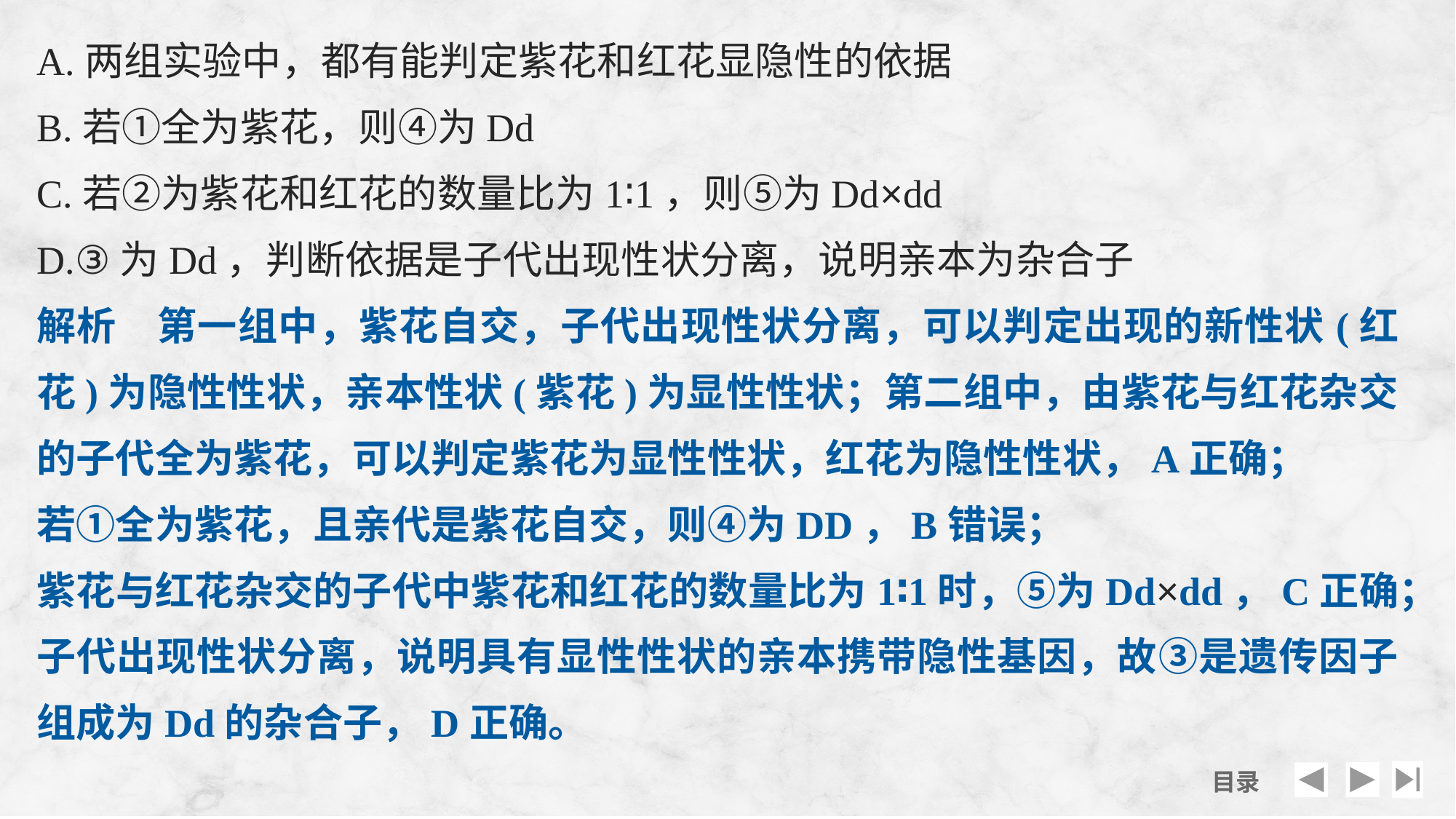

A.两组实验中，都有能判定紫花和红花显隐性的依据
B.若①全为紫花，则④为Dd
C.若②为紫花和红花的数量比为1∶1，则⑤为Dd×dd
D.③为Dd，判断依据是子代出现性状分离，说明亲本为杂合子
解析　第一组中，紫花自交，子代出现性状分离，可以判定出现的新性状(红花)为隐性性状，亲本性状(紫花)为显性性状；第二组中，由紫花与红花杂交的子代全为紫花，可以判定紫花为显性性状，红花为隐性性状，A正确；
若①全为紫花，且亲代是紫花自交，则④为DD，B错误；
紫花与红花杂交的子代中紫花和红花的数量比为1∶1时，⑤为Dd×dd，C正确；
子代出现性状分离，说明具有显性性状的亲本携带隐性基因，故③是遗传因子组成为Dd的杂合子，D正确。